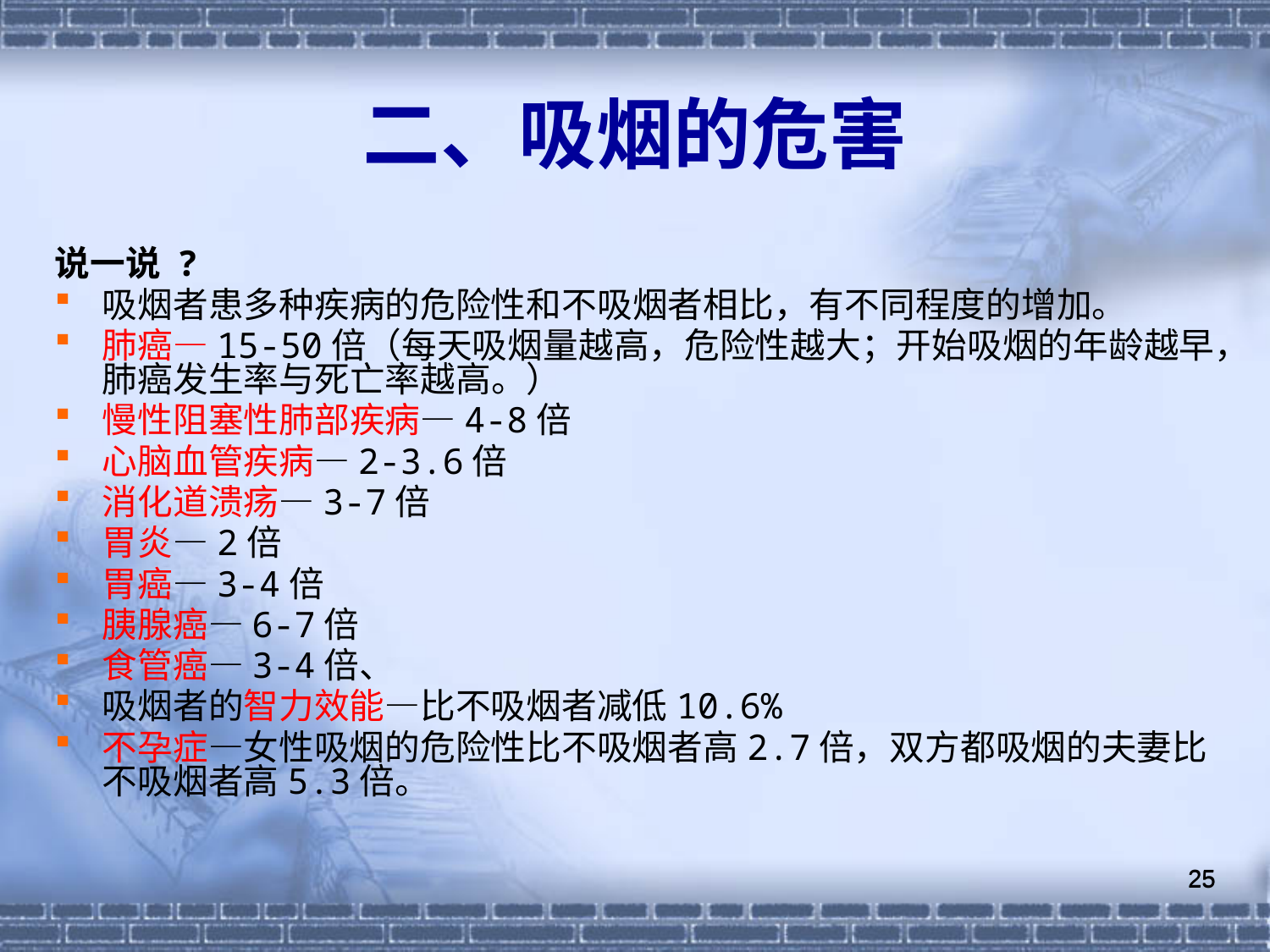

二、吸烟的危害
说一说 ?
吸烟者患多种疾病的危险性和不吸烟者相比，有不同程度的增加。
肺癌—15-50倍（每天吸烟量越高，危险性越大；开始吸烟的年龄越早，肺癌发生率与死亡率越高。）
慢性阻塞性肺部疾病—4-8倍
心脑血管疾病—2-3.6倍
消化道溃疡—3-7倍
胃炎—2倍
胃癌—3-4倍
胰腺癌—6-7倍
食管癌—3-4倍、
吸烟者的智力效能—比不吸烟者减低10.6%
不孕症—女性吸烟的危险性比不吸烟者高2.7倍，双方都吸烟的夫妻比不吸烟者高5.3倍。
25
25